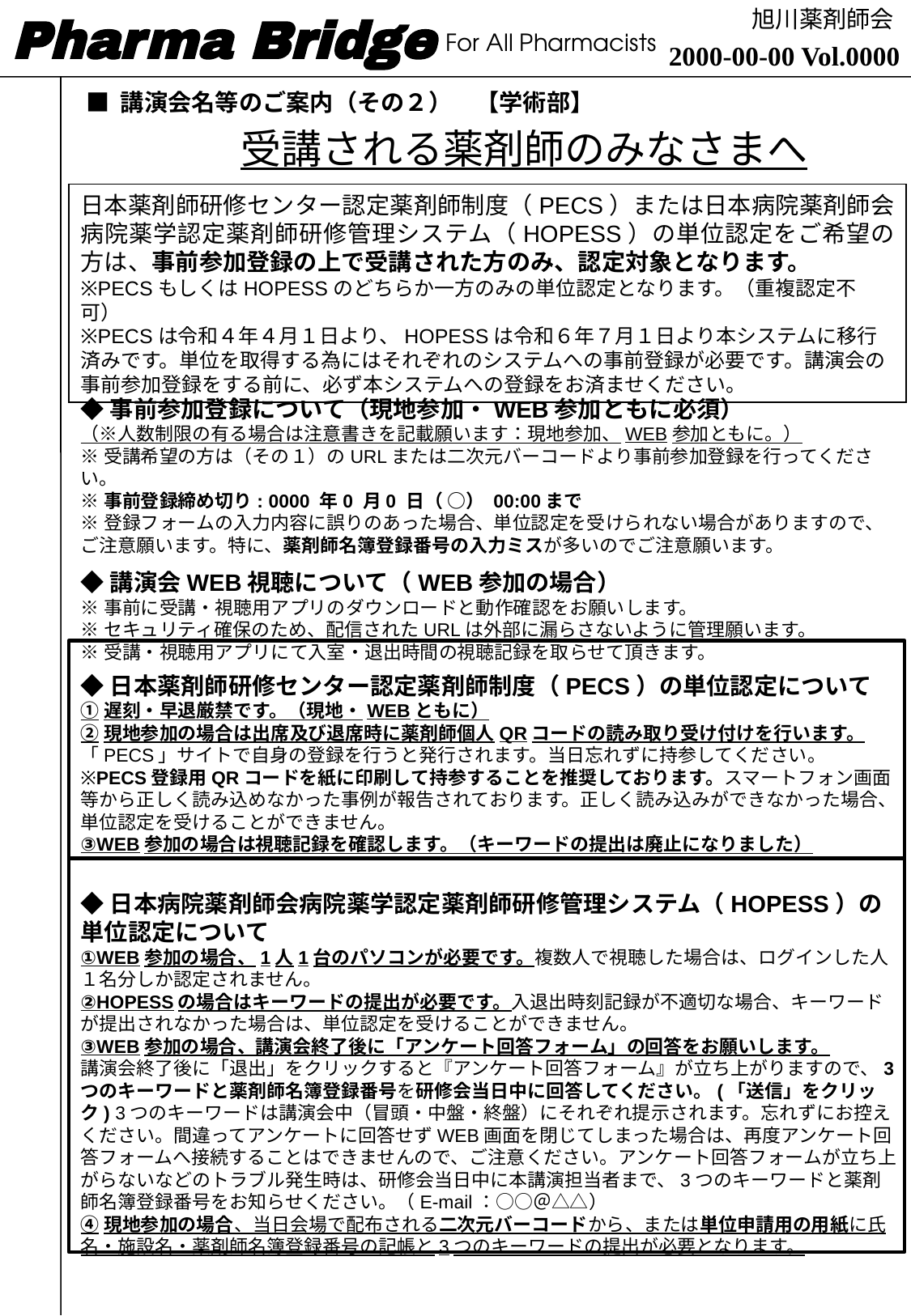

Pharma Bridge

旭川薬剤師会
For All Pharmacists
2000-00-00 Vol.0000

■ 講演会名等のご案内（その２）　【学術部】
受講される薬剤師のみなさまへ
日本薬剤師研修センター認定薬剤師制度（PECS）または日本病院薬剤師会病院薬学認定薬剤師研修管理システム（HOPESS）の単位認定をご希望の方は、事前参加登録の上で受講された方のみ、認定対象となります。
※PECSもしくはHOPESSのどちらか一方のみの単位認定となります。（重複認定不可）
※PECSは令和４年４月１日より、HOPESSは令和６年７月１日より本システムに移行済みです。単位を取得する為にはそれぞれのシステムへの事前登録が必要です。講演会の事前参加登録をする前に、必ず本システムへの登録をお済ませください。
◆事前参加登録について（現地参加・WEB参加ともに必須）
（※人数制限の有る場合は注意書きを記載願います：現地参加、WEB参加ともに。）
※受講希望の方は（その１）のURLまたは二次元バーコードより事前参加登録を行ってください。
※事前登録締め切り: 0000 年0 月0 日（ ○） 00:00まで
※登録フォームの入力内容に誤りのあった場合、単位認定を受けられない場合がありますので、ご注意願います。特に、薬剤師名簿登録番号の入力ミスが多いのでご注意願います。

◆講演会WEB視聴について（WEB参加の場合）
※事前に受講・視聴用アプリのダウンロードと動作確認をお願いします。
※セキュリティ確保のため、配信されたURLは外部に漏らさないように管理願います。
※受講・視聴用アプリにて入室・退出時間の視聴記録を取らせて頂きます。

◆日本薬剤師研修センター認定薬剤師制度（PECS）の単位認定について
①遅刻・早退厳禁です。（現地・WEBともに）
②現地参加の場合は出席及び退席時に薬剤師個人QRコードの読み取り受け付けを行います。
「PECS」サイトで自身の登録を行うと発行されます。当日忘れずに持参してください。
※PECS登録用QRコードを紙に印刷して持参することを推奨しております。スマートフォン画面等から正しく読み込めなかった事例が報告されております。正しく読み込みができなかった場合、単位認定を受けることができません。
③WEB参加の場合は視聴記録を確認します。（キーワードの提出は廃止になりました）

◆日本病院薬剤師会病院薬学認定薬剤師研修管理システム（HOPESS）の単位認定について
①WEB参加の場合、1人1台のパソコンが必要です。複数人で視聴した場合は、ログインした人１名分しか認定されません。
②HOPESSの場合はキーワードの提出が必要です。入退出時刻記録が不適切な場合、キーワードが提出されなかった場合は、単位認定を受けることができません。
③WEB参加の場合、講演会終了後に「アンケート回答フォーム」の回答をお願いします。
講演会終了後に「退出」をクリックすると『アンケート回答フォーム』が立ち上がりますので、3つのキーワードと薬剤師名簿登録番号を研修会当日中に回答してください。(「送信」をクリック) 3つのキーワードは講演会中（冒頭・中盤・終盤）にそれぞれ提示されます。忘れずにお控えください。間違ってアンケートに回答せずWEB画面を閉じてしまった場合は、再度アンケート回答フォームへ接続することはできませんので、ご注意ください。アンケート回答フォームが立ち上がらないなどのトラブル発生時は、研修会当日中に本講演担当者まで、3つのキーワードと薬剤師名簿登録番号をお知らせください。（E-mail：○○＠△△）
④現地参加の場合、当日会場で配布される二次元バーコードから、または単位申請用の用紙に氏名・施設名・薬剤師名簿登録番号の記帳と3つのキーワードの提出が必要となります。